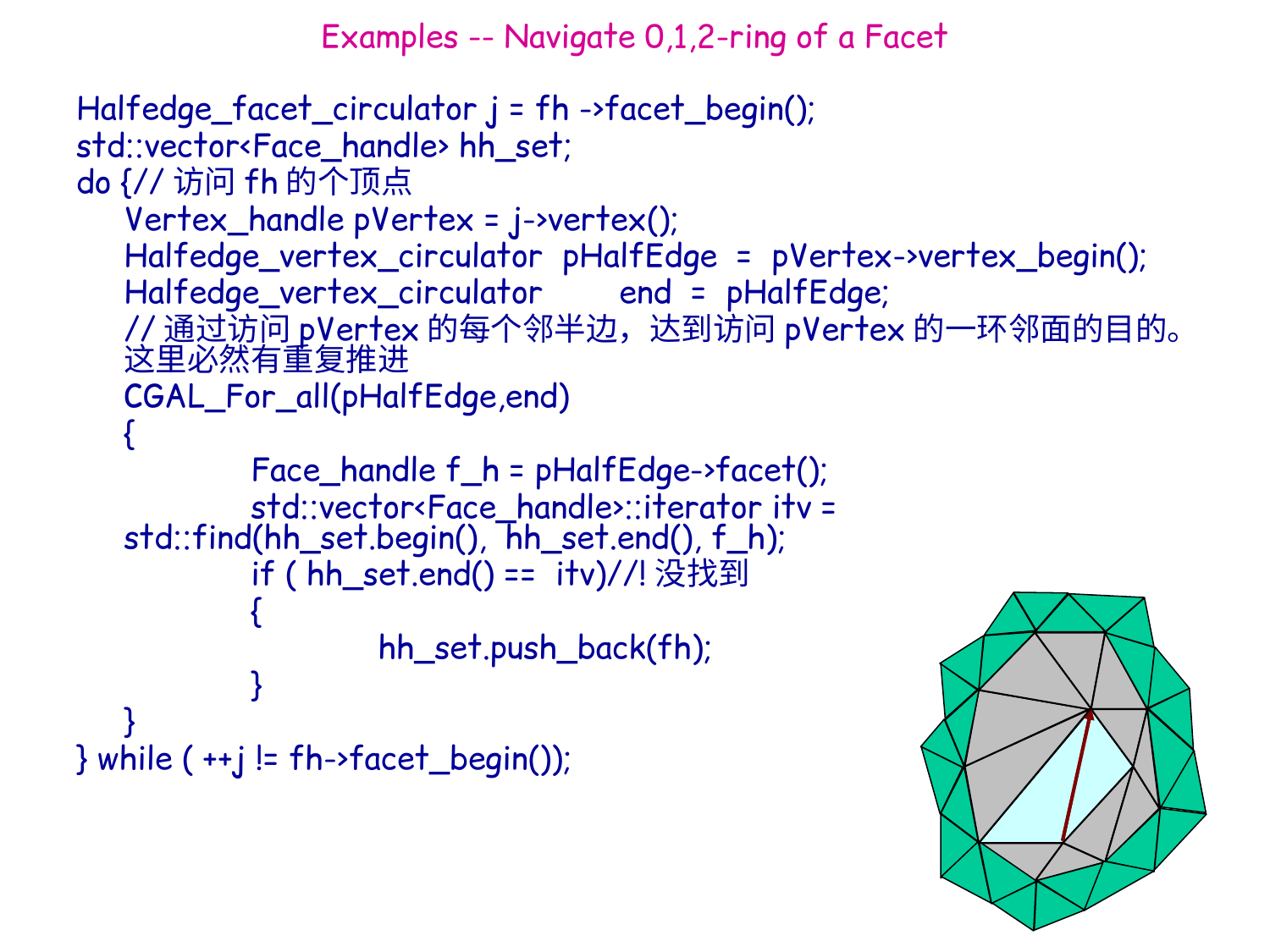

# Examples -- Navigate 0,1,2-ring of a Facet
Halfedge_facet_circulator j = fh ->facet_begin();
std::vector<Face_handle> hh_set;
do {//访问fh的个顶点
	Vertex_handle pVertex = j->vertex();
	Halfedge_vertex_circulator  pHalfEdge  =  pVertex->vertex_begin();
	Halfedge_vertex_circulator        end  =  pHalfEdge;
	//通过访问pVertex的每个邻半边，达到访问pVertex的一环邻面的目的。这里必然有重复推进
	CGAL_For_all(pHalfEdge,end)
	{
		Face_handle f_h = pHalfEdge->facet();
		std::vector<Face_handle>::iterator itv = std::find(hh_set.begin(), 	hh_set.end(), f_h);
		if ( hh_set.end() ==  itv)//!没找到
		{
			hh_set.push_back(fh);
		}
	}
} while ( ++j != fh->facet_begin());